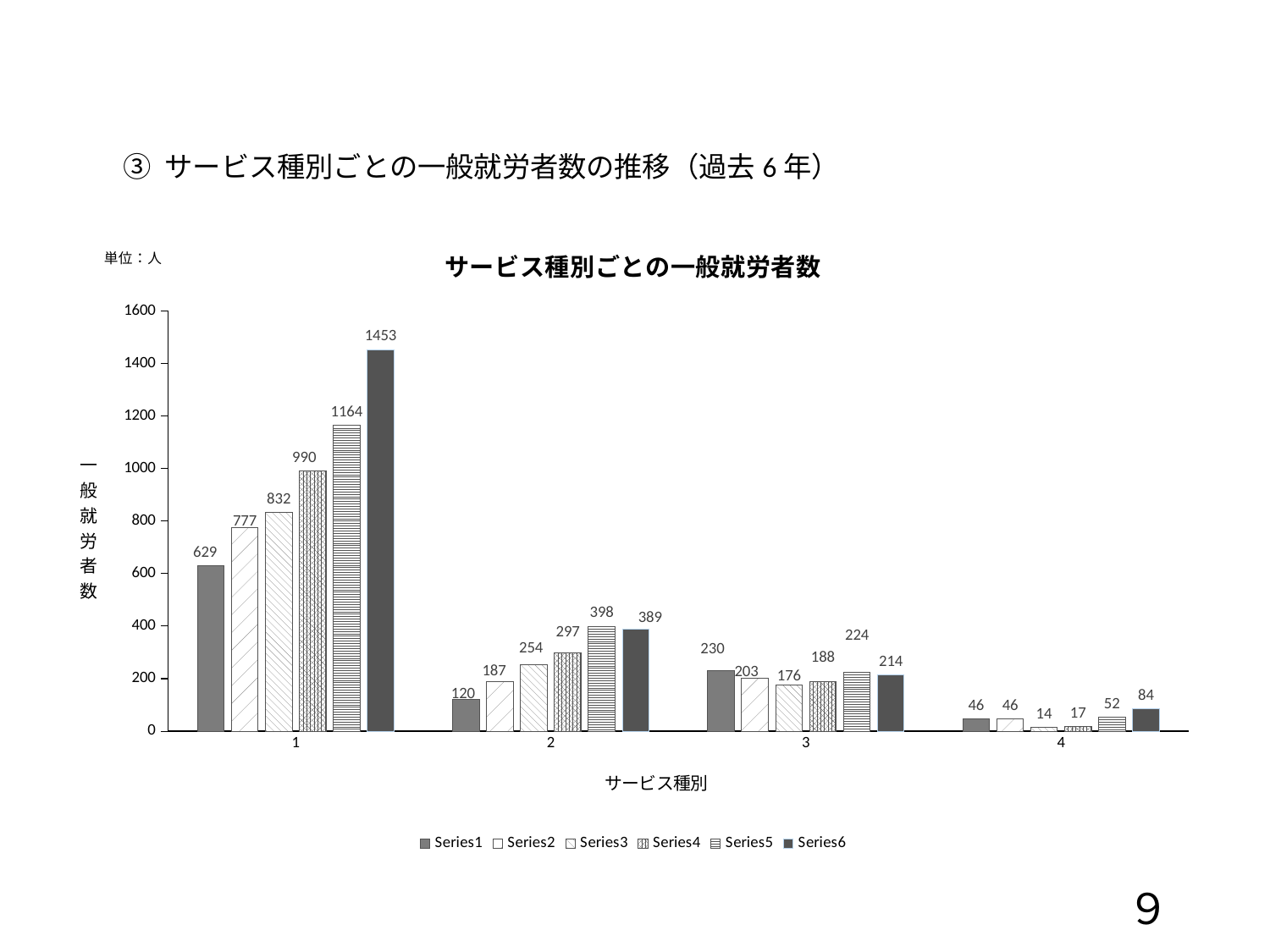

③ サービス種別ごとの一般就労者数の推移（過去6年）

### Chart: サービス種別ごとの一般就労者数

| Category |  |  |  |  |  |  |
|---|---|---|---|---|---|---|
９